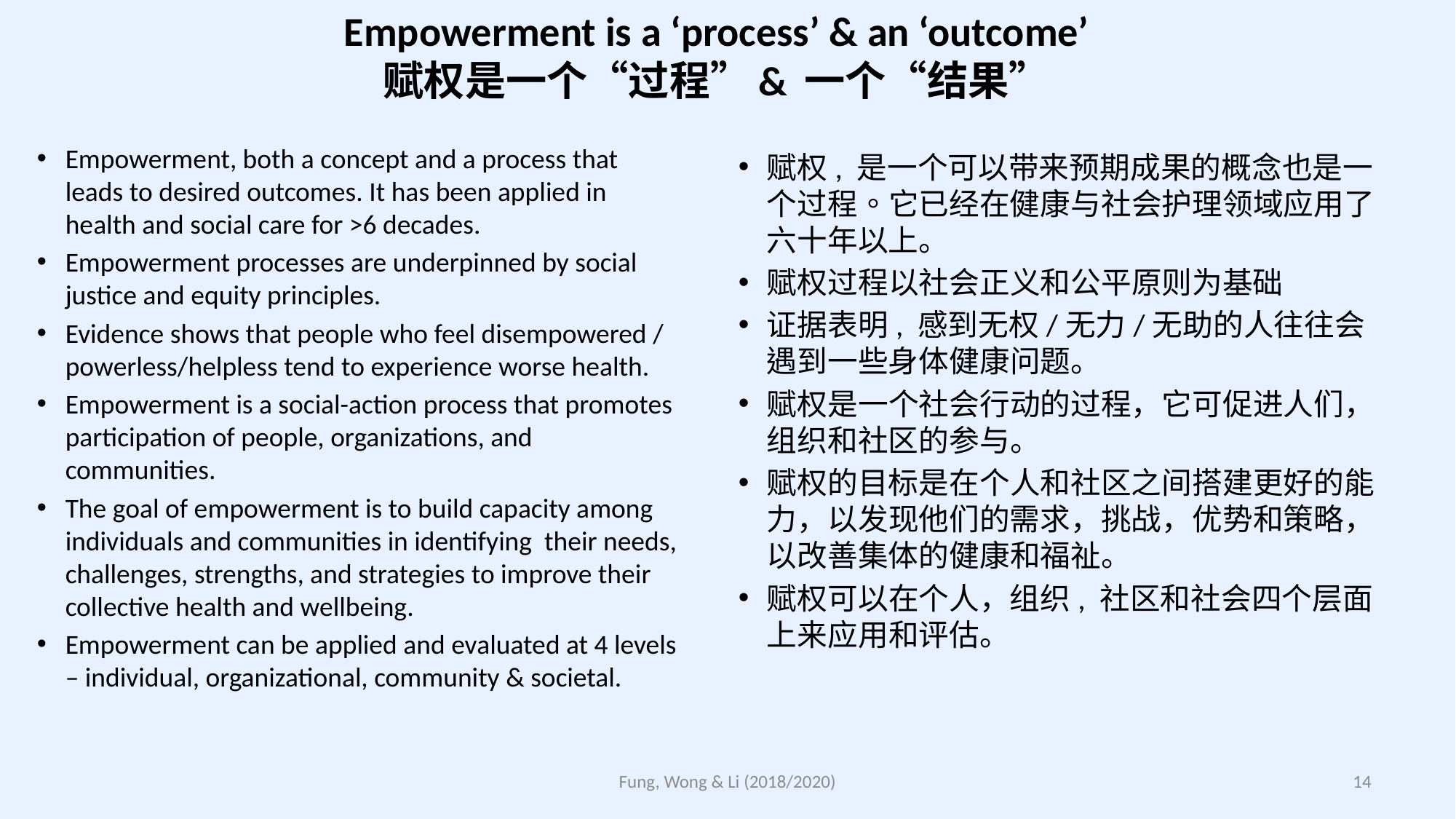

# Empowerment is a ‘process’ & an ‘outcome’ 赋权是一个“过程”& 一个“结果”
Empowerment, both a concept and a process that leads to desired outcomes. It has been applied in health and social care for >6 decades.
Empowerment processes are underpinned by social justice and equity principles.
Evidence shows that people who feel disempowered / powerless/helpless tend to experience worse health.
Empowerment is a social-action process that promotes participation of people, organizations, and communities.
The goal of empowerment is to build capacity among individuals and communities in identifying  their needs, challenges, strengths, and strategies to improve their collective health and wellbeing.
Empowerment can be applied and evaluated at 4 levels – individual, organizational, community & societal.

赋权, 是一个可以带来预期成果的概念也是一个过程。它已经在健康与社会护理领域应用了六十年以上。
赋权过程以社会正义和公平原则为基础
证据表明, 感到无权/无力/无助的人往往会遇到一些身体健康问题。
赋权是一个社会行动的过程，它可促进人们，组织和社区的参与。
赋权的目标是在个人和社区之间搭建更好的能力，以发现他们的需求，挑战，优势和策略，以改善集体的健康和福祉。
赋权可以在个人，组织, 社区和社会四个层面上来应用和评估。

Fung, Wong & Li (2018/2020)
14